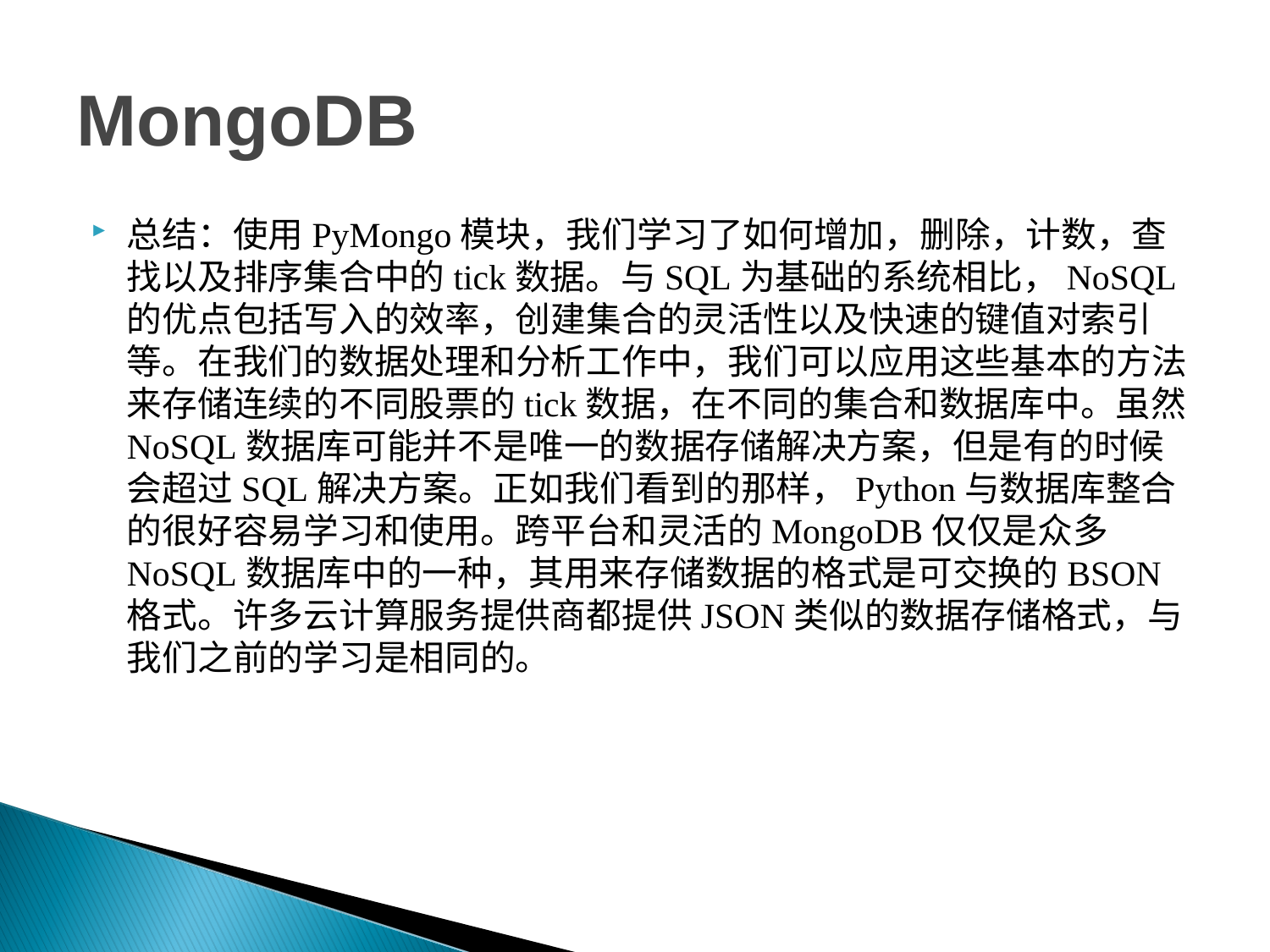

# MongoDB
总结：使用PyMongo模块，我们学习了如何增加，删除，计数，查找以及排序集合中的tick数据。与SQL为基础的系统相比，NoSQL的优点包括写入的效率，创建集合的灵活性以及快速的键值对索引等。在我们的数据处理和分析工作中，我们可以应用这些基本的方法来存储连续的不同股票的tick数据，在不同的集合和数据库中。虽然NoSQL数据库可能并不是唯一的数据存储解决方案，但是有的时候会超过SQL解决方案。正如我们看到的那样，Python与数据库整合的很好容易学习和使用。跨平台和灵活的MongoDB仅仅是众多NoSQL数据库中的一种，其用来存储数据的格式是可交换的BSON格式。许多云计算服务提供商都提供JSON类似的数据存储格式，与我们之前的学习是相同的。